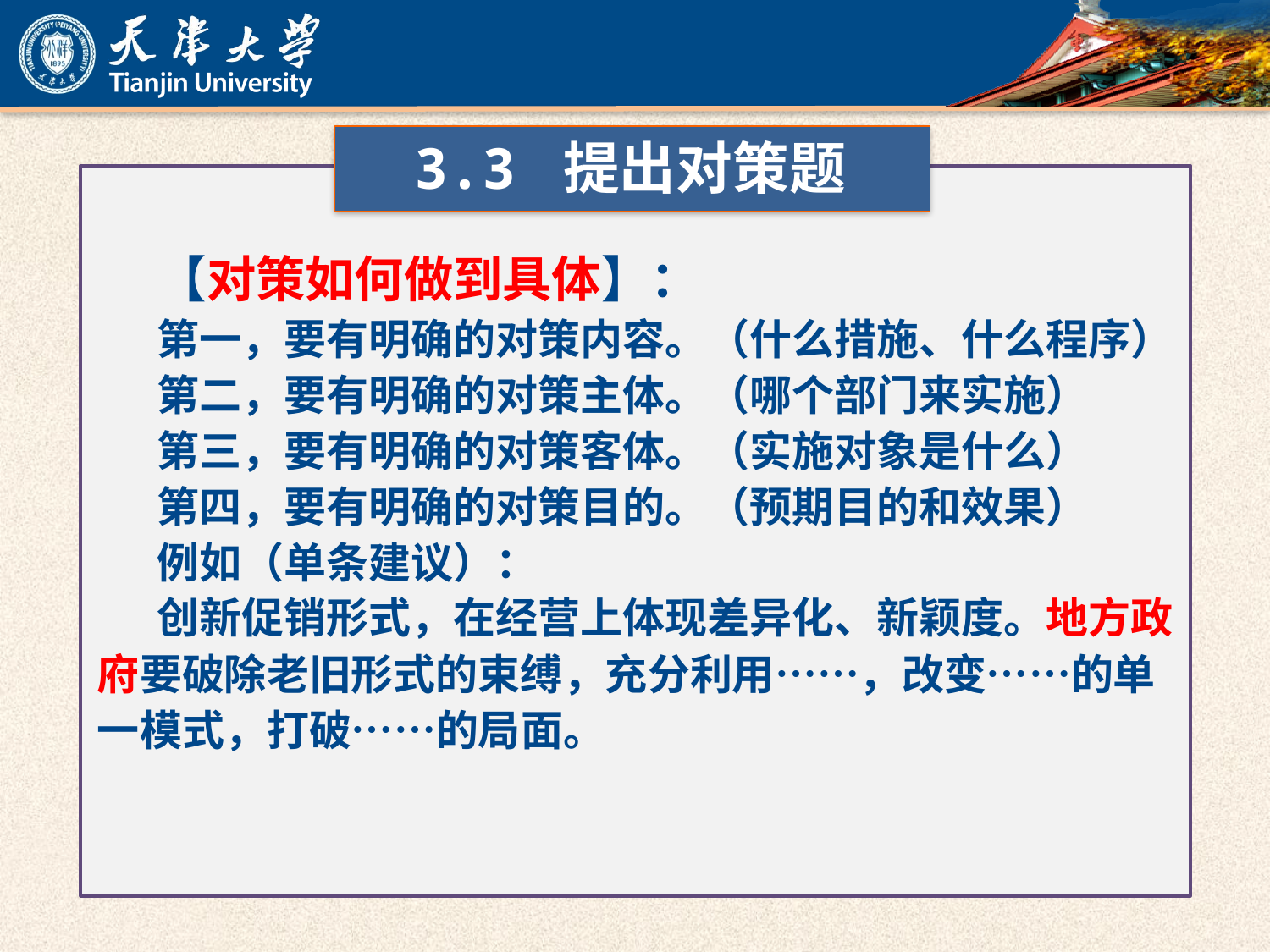

3.3 提出对策题

【对策如何做到具体】：
第一，要有明确的对策内容。（什么措施、什么程序）
第二，要有明确的对策主体。（哪个部门来实施）
第三，要有明确的对策客体。（实施对象是什么）
第四，要有明确的对策目的。（预期目的和效果）
例如（单条建议）：
创新促销形式，在经营上体现差异化、新颖度。地方政府要破除老旧形式的束缚，充分利用……，改变……的单一模式，打破……的局面。